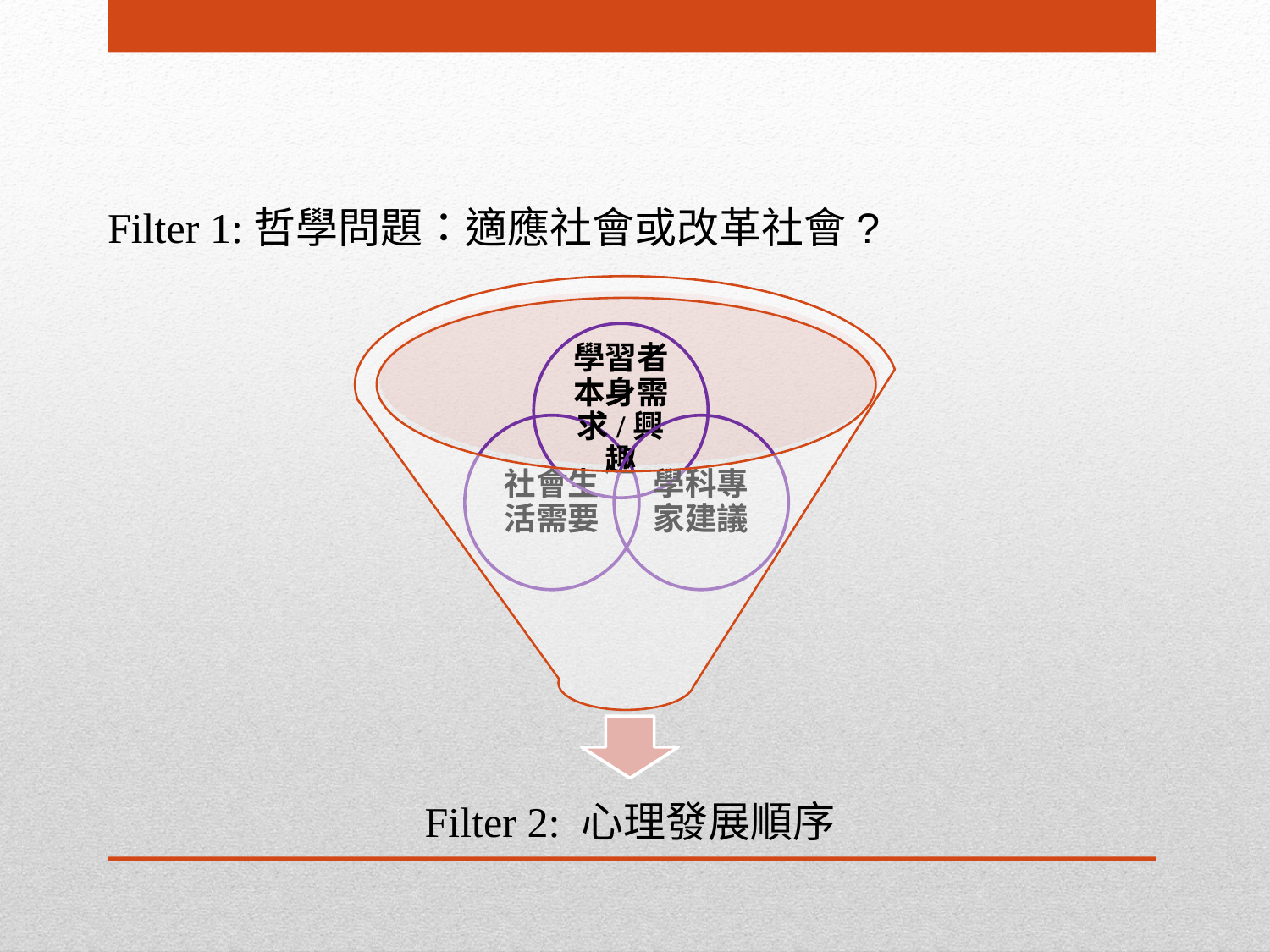

# Filter 1:哲學問題：適應社會或改革社會?
Filter 2: 心理發展順序
社會生活需要
學習者本身需求/興趣
學科專家建議